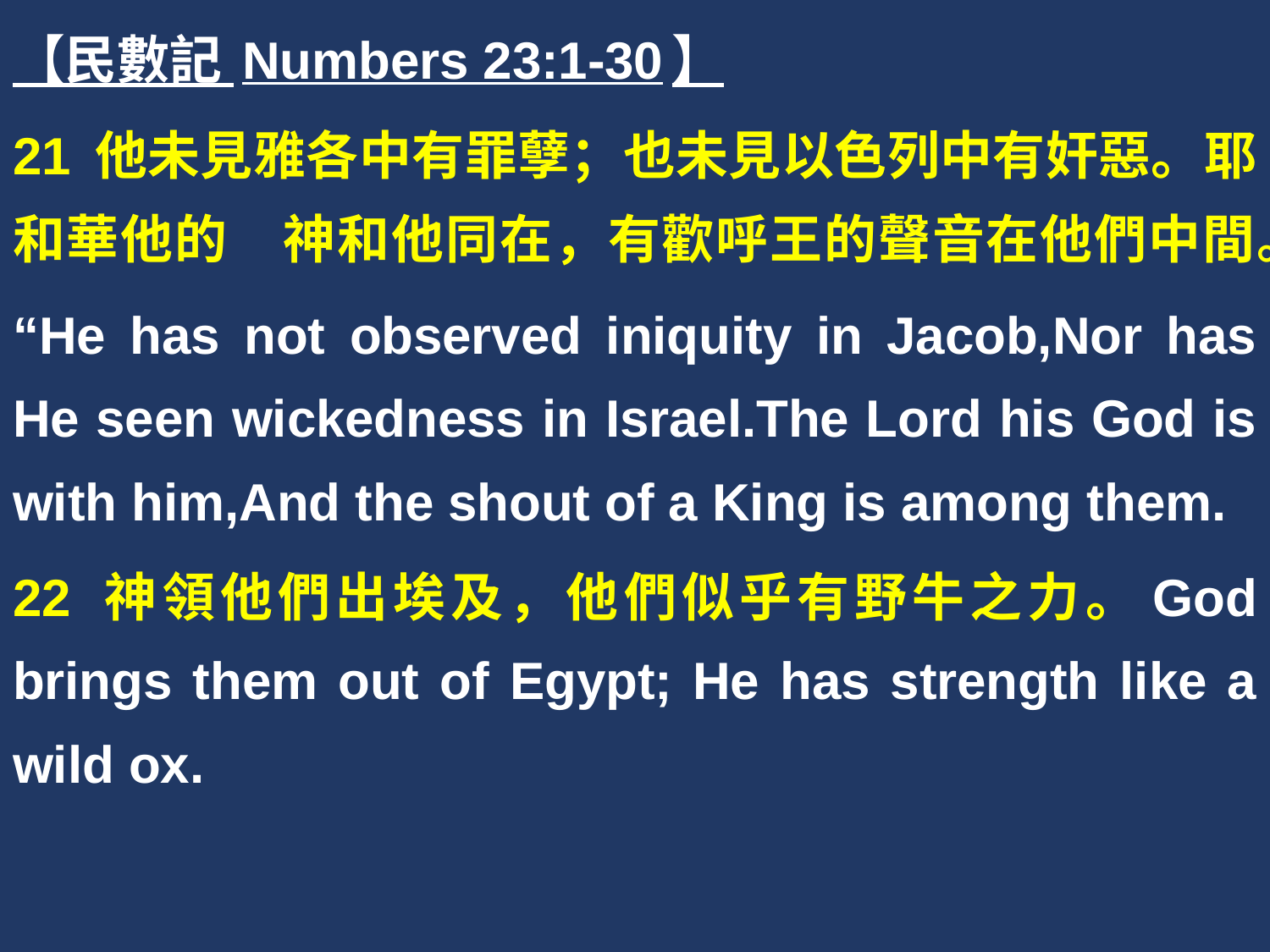

【民數記 Numbers 23:1-30】
21 他未見雅各中有罪孽；也未見以色列中有奸惡。耶和華他的　神和他同在，有歡呼王的聲音在他們中間。
“He has not observed iniquity in Jacob,Nor has He seen wickedness in Israel.The Lord his God is with him,And the shout of a King is among them.
22 神領他們出埃及，他們似乎有野牛之力。God brings them out of Egypt; He has strength like a wild ox.